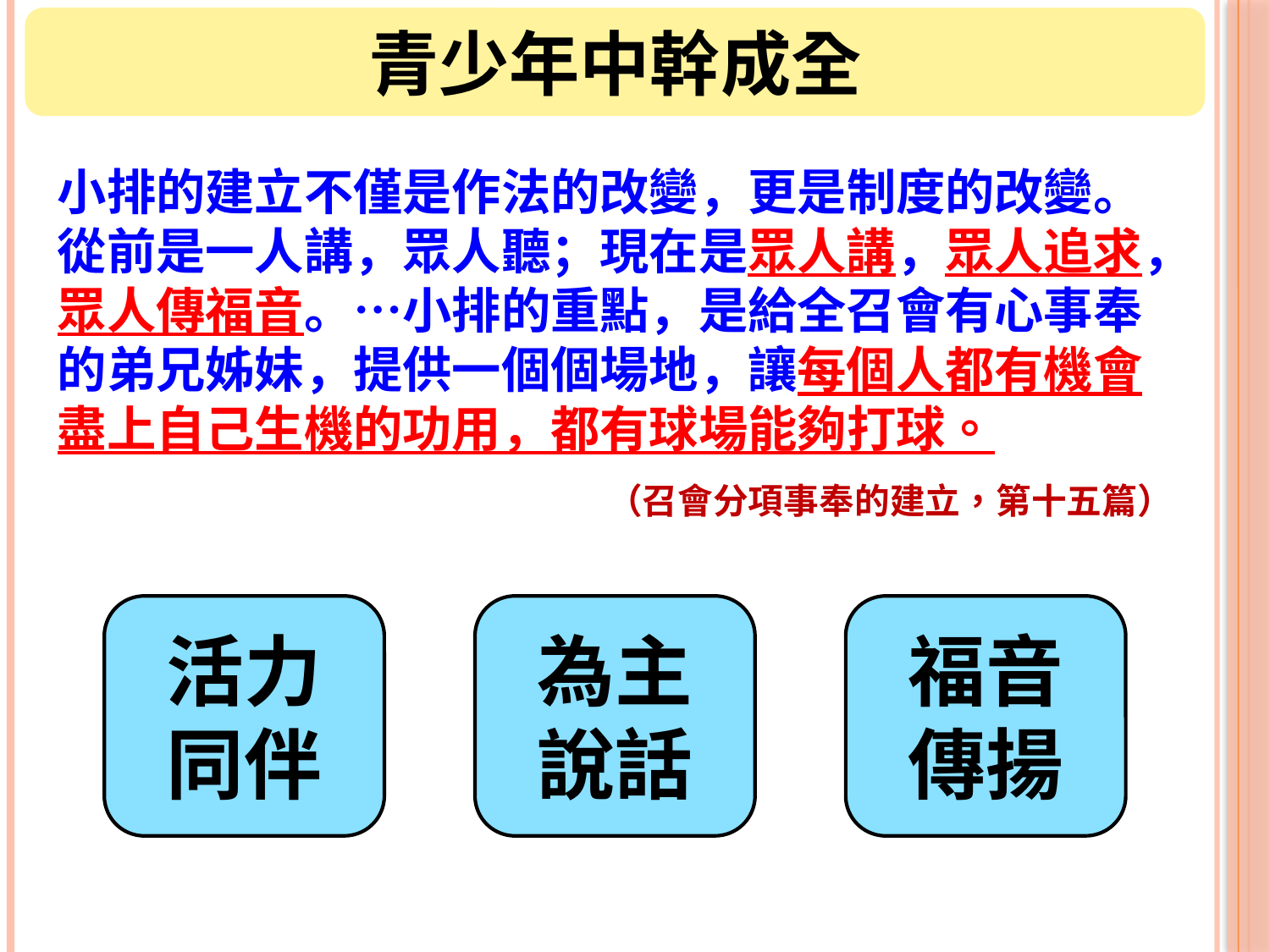

青少年中幹成全
小排的建立不僅是作法的改變，更是制度的改變。從前是一人講，眾人聽；現在是眾人講，眾人追求，眾人傳福音。…小排的重點，是給全召會有心事奉的弟兄姊妹，提供一個個場地，讓每個人都有機會盡上自己生機的功用，都有球場能夠打球。
（召會分項事奉的建立，第十五篇）
活力同伴
為主說話
福音傳揚